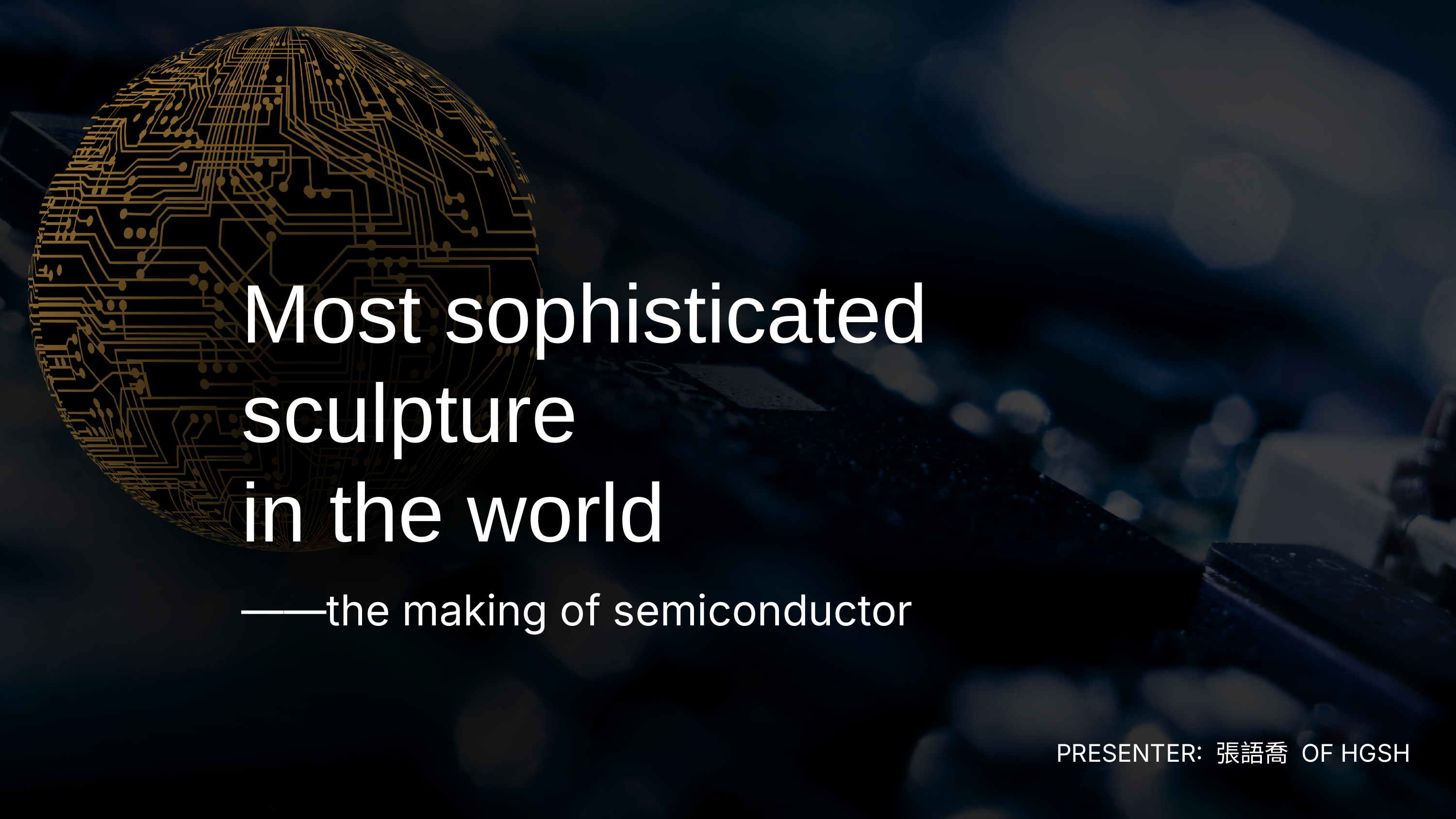

Most sophisticated sculpture
in the world
——the making of semiconductor
PRESENTER: 張語喬 OF HGSH